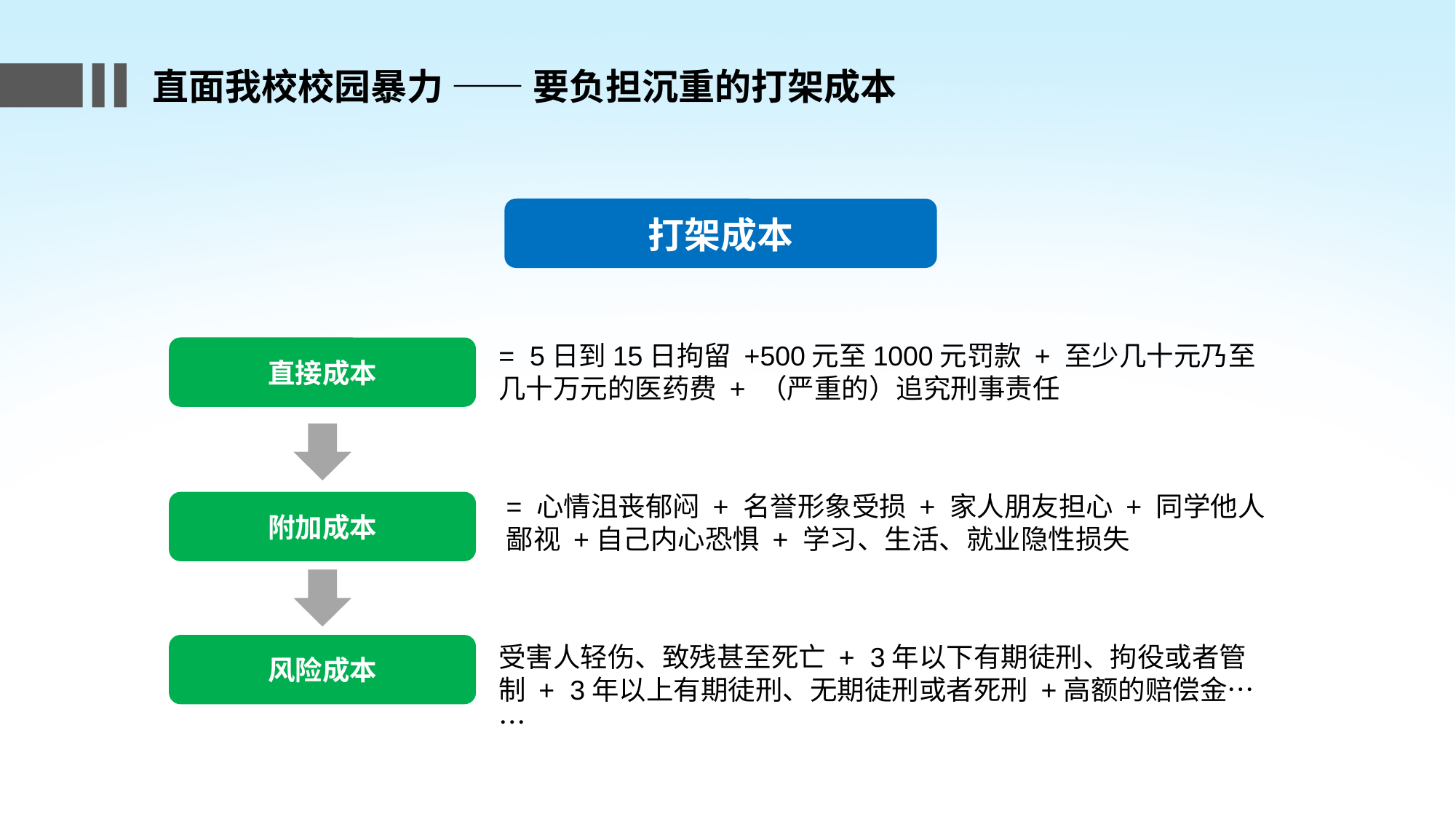

直面我校校园暴力 —— 要负担沉重的打架成本

打架成本
=  5日到15日拘留 +500元至1000元罚款 + 至少几十元乃至几十万元的医药费 + （严重的）追究刑事责任
直接成本

= 心情沮丧郁闷 + 名誉形象受损 + 家人朋友担心 + 同学他人鄙视 +自己内心恐惧 + 学习、生活、就业隐性损失
附加成本

受害人轻伤、致残甚至死亡 +  3年以下有期徒刑、拘役或者管制 +  3年以上有期徒刑、无期徒刑或者死刑 +高额的赔偿金……
风险成本